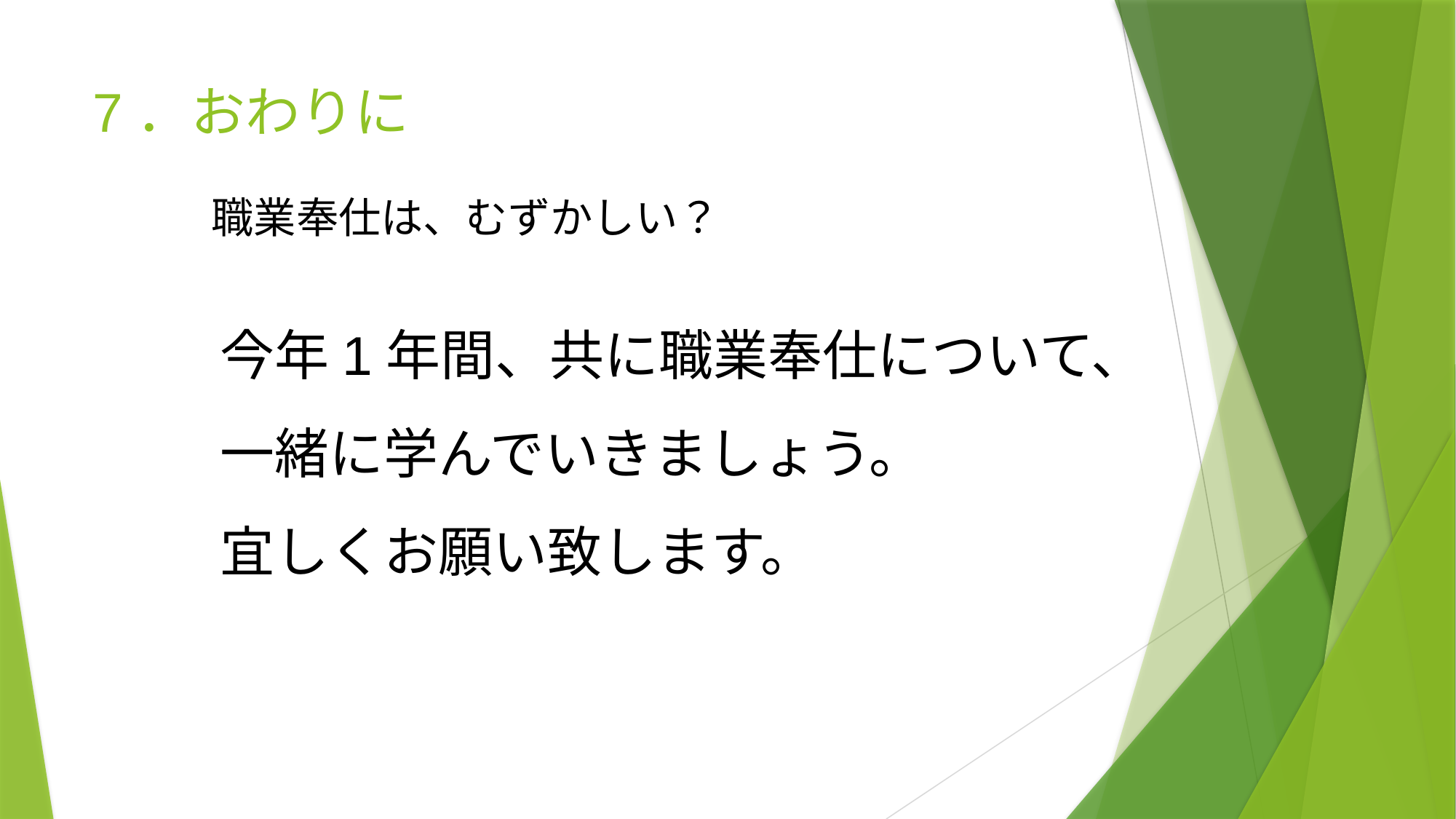

7．おわりに
# 職業奉仕は、むずかしい？
今年1年間、共に職業奉仕について、
一緒に学んでいきましょう。
宜しくお願い致します。